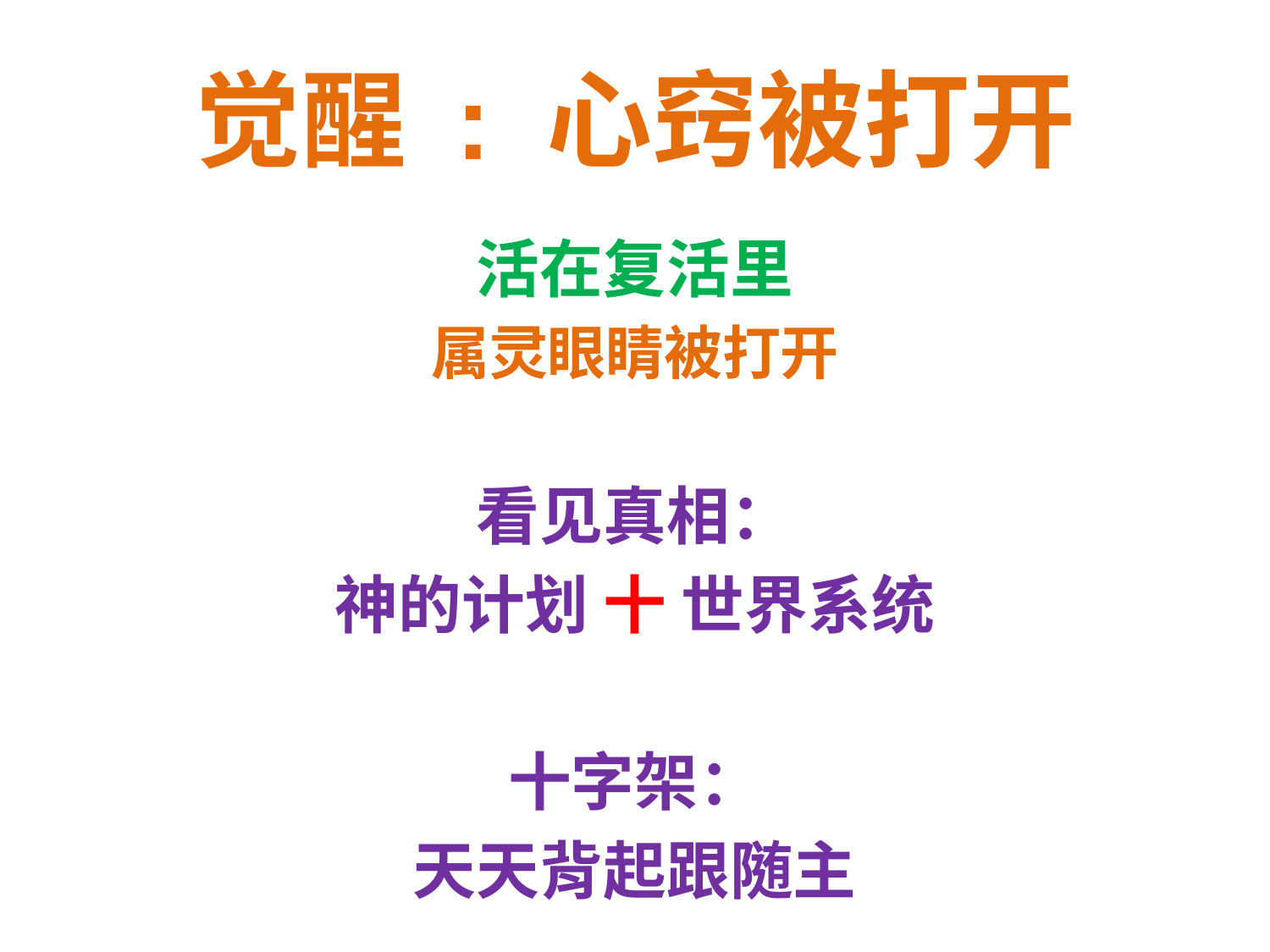

# 觉醒 : 心窍被打开
活在复活里
属灵眼睛被打开

看见真相：
神的计划 十 世界系统

十字架：
天天背起跟随主